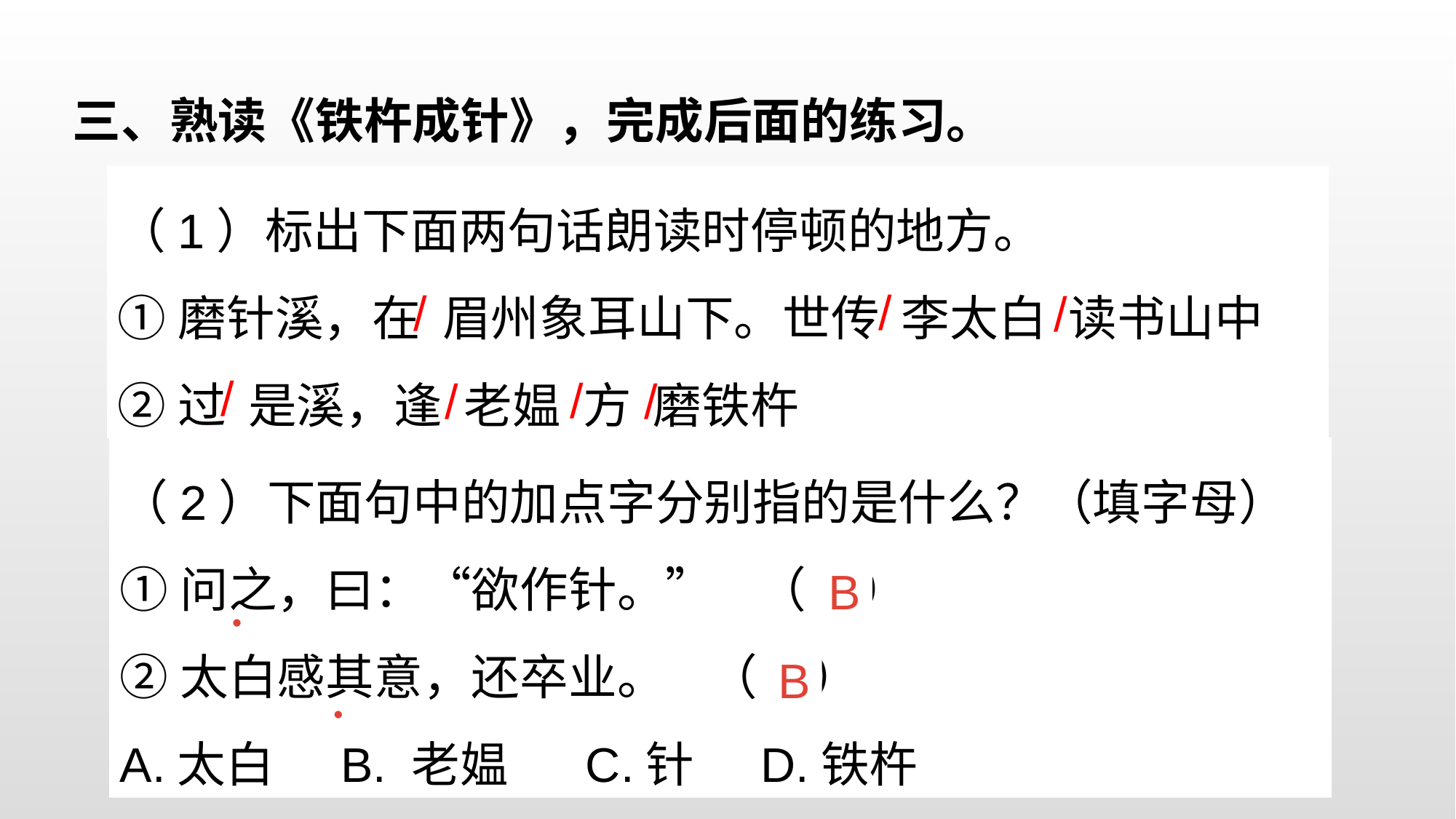

三、熟读《铁杵成针》，完成后面的练习。
（1）标出下面两句话朗读时停顿的地方。
①磨针溪，在  眉州象耳山下。世传  李太白  读书山中
②过  是溪，逢  老媪  方  磨铁杵
/
/
/
/
/
/
/
（2）下面句中的加点字分别指的是什么？（填字母）
①问之，曰：“欲作针。”    （     ）
②太白感其意，还卒业。    （     ）
A.太白     B. 老媪      C.针     D.铁杵
B
•
B
•